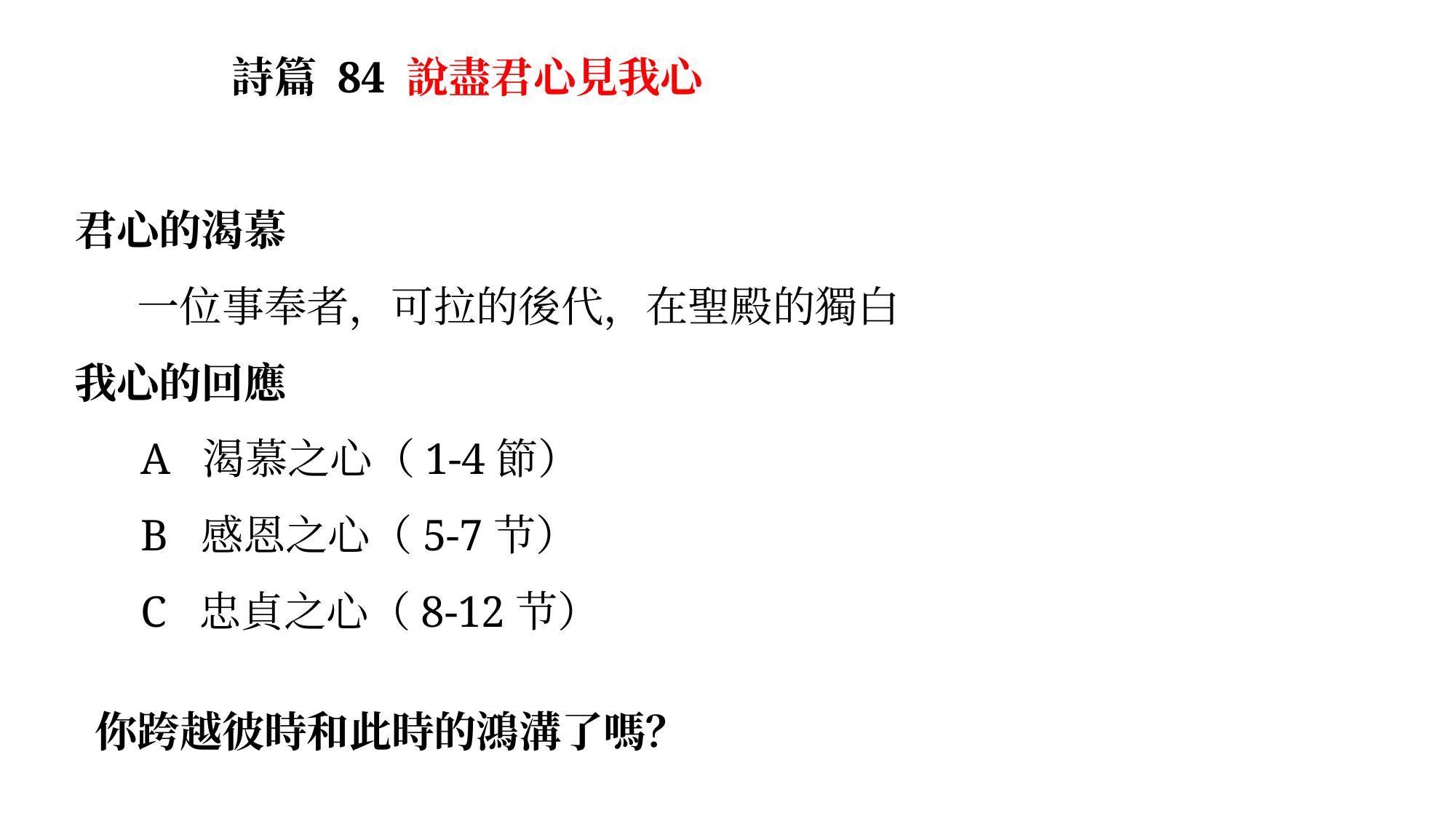

詩篇 84 說盡君心見我心

君心的渴慕
     一位事奉者，可拉的後代，在聖殿的獨白
我心的回應
      A  渴慕之心（1-4節）
      B  感恩之心（5-7节）
      C  忠貞之心（8-12节）

 你跨越彼時和此時的鴻溝了嗎？